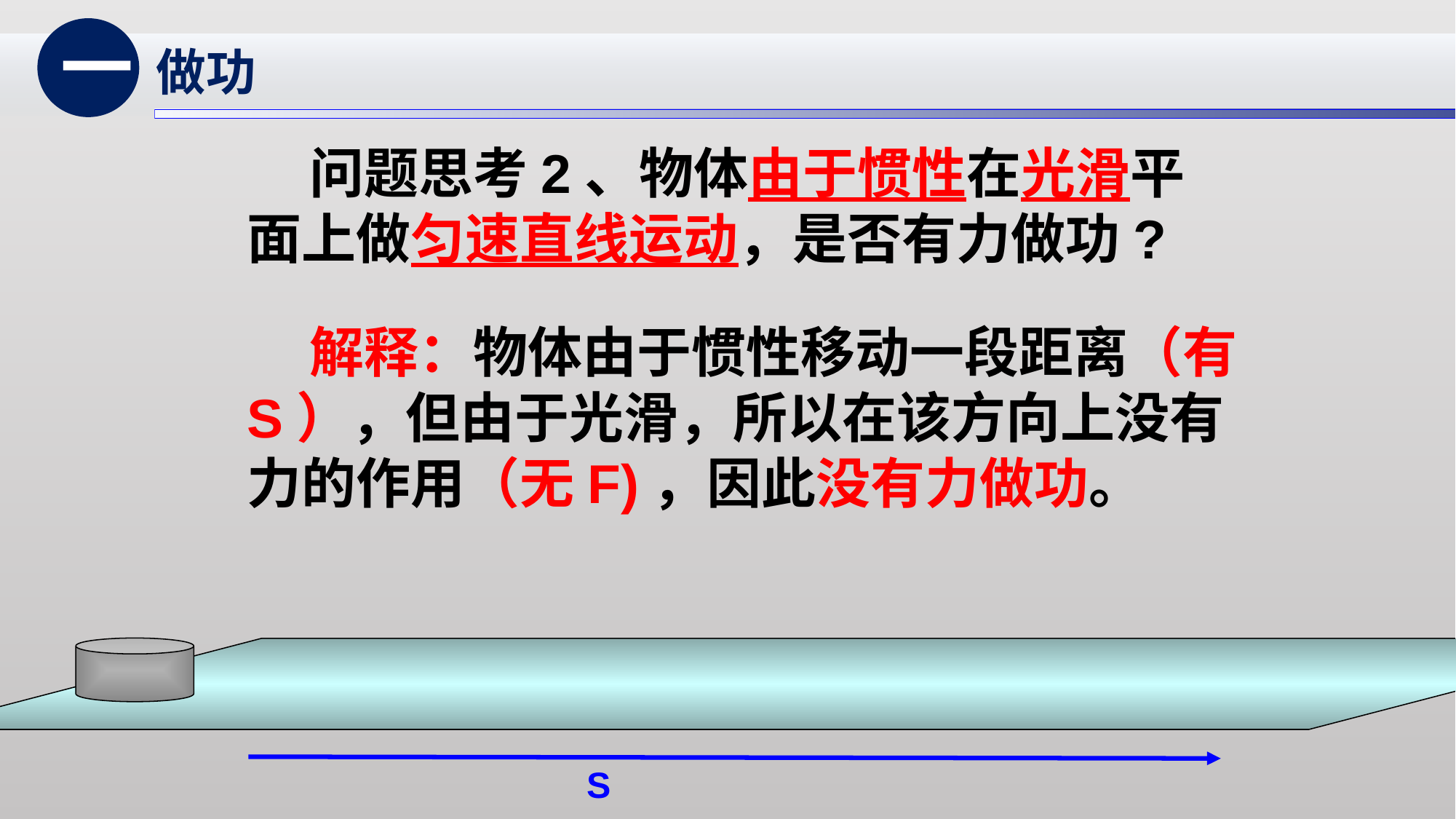

一

做功

    问题思考2、物体由于惯性在光滑平面上做匀速直线运动，是否有力做功?
    解释：物体由于惯性移动一段距离（有S），但由于光滑，所以在该方向上没有力的作用（无F)，因此没有力做功。

S